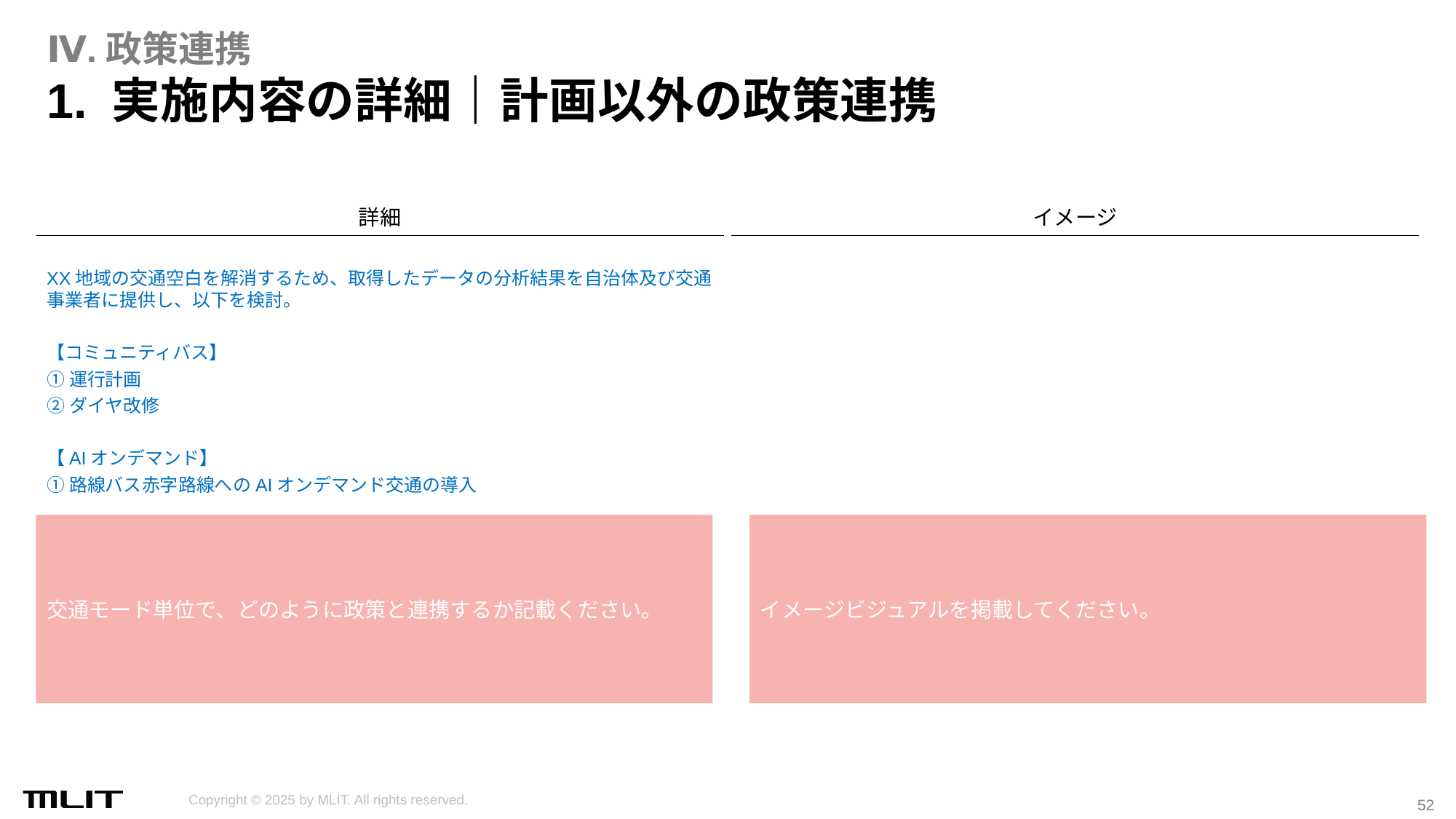

Ⅳ.政策連携
# 1. 実施内容の詳細｜計画以外の政策連携

詳細
イメージ
XX地域の交通空白を解消するため、取得したデータの分析結果を自治体及び交通事業者に提供し、以下を検討。

【コミュニティバス】
①運行計画
②ダイヤ改修

【AIオンデマンド】
①路線バス赤字路線へのAIオンデマンド交通の導入

交通モード単位で、どのように政策と連携するか記載ください。
イメージビジュアルを掲載してください。